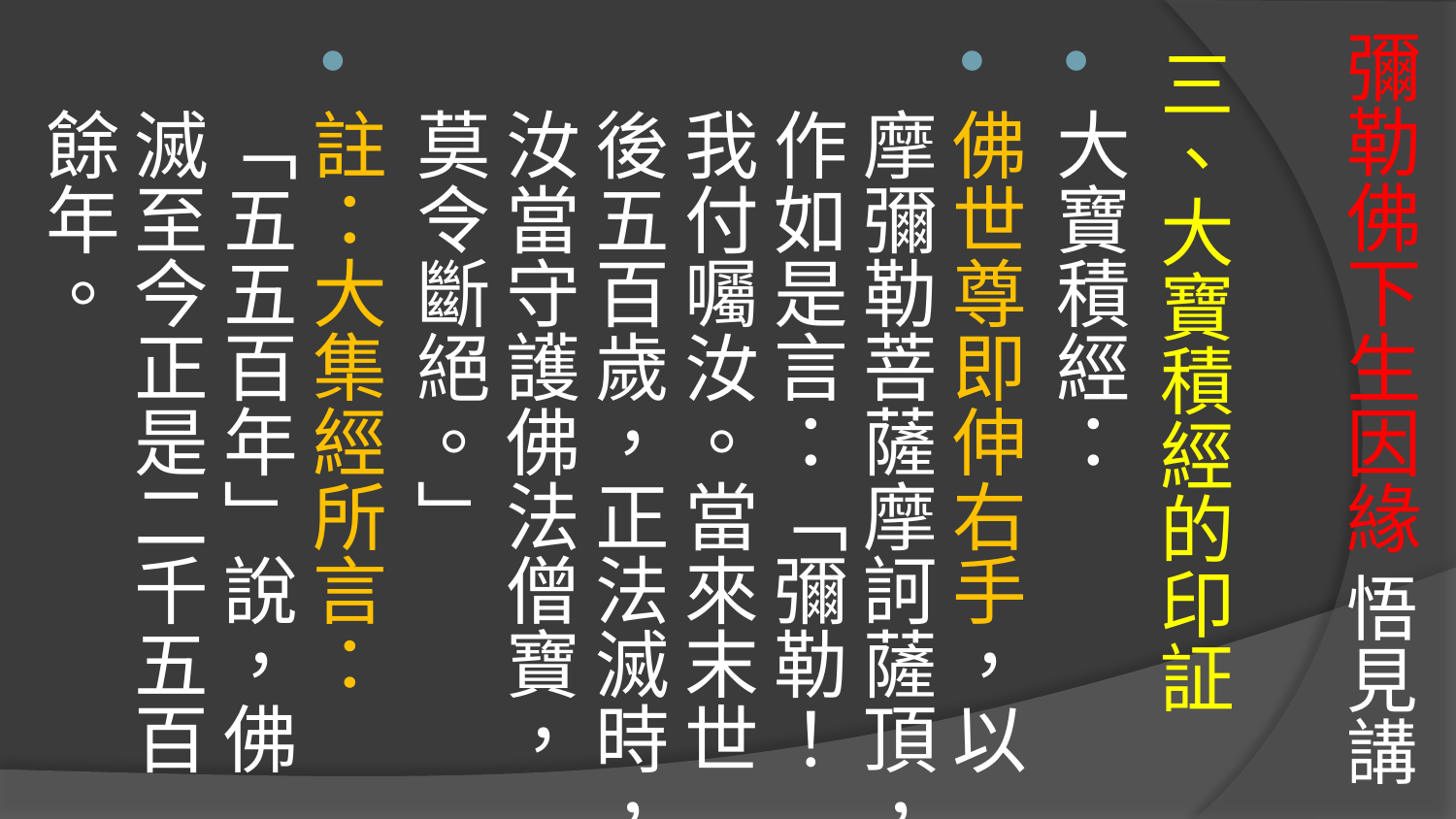

# 彌勒佛下生因緣 悟見講
三、大寶積經的印証
大寶積經：
佛世尊即伸右手，以摩彌勒菩薩摩訶薩頂，作如是言：「彌勒！我付囑汝。當來末世後五百歲，正法滅時，汝當守護佛法僧寶，莫令斷絕。」
註：大集經所言：「五五百年」說，佛滅至今正是二千五百餘年。